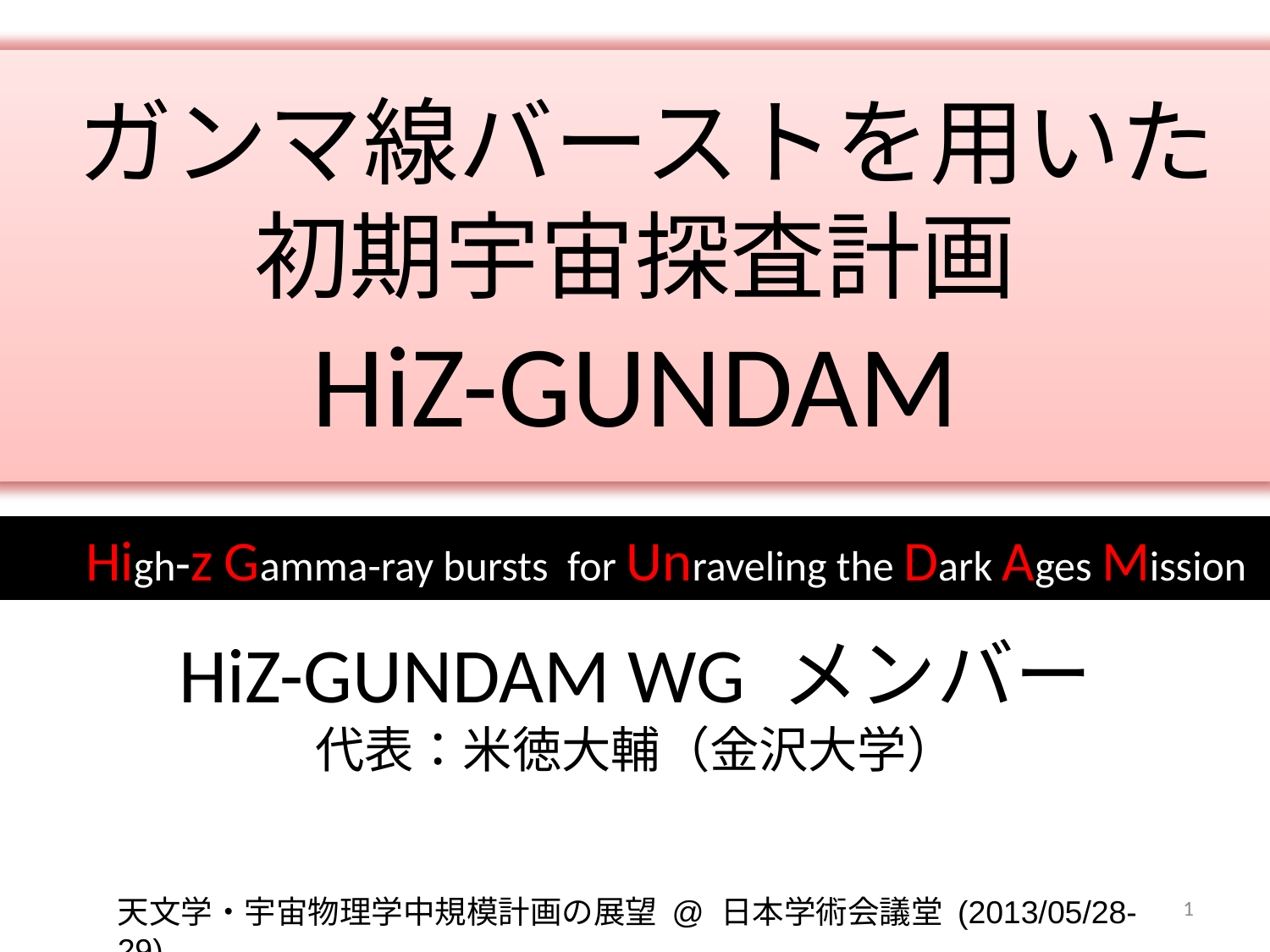

ガンマ線バーストを用いた
初期宇宙探査計画
HiZ-GUNDAM

　  High-z Gamma-ray bursts  for Unraveling the Dark Ages Mission
HiZ-GUNDAM WG メンバー
代表：米徳大輔（金沢大学）
1
天文学・宇宙物理学中規模計画の展望 @ 日本学術会議堂 (2013/05/28-29)